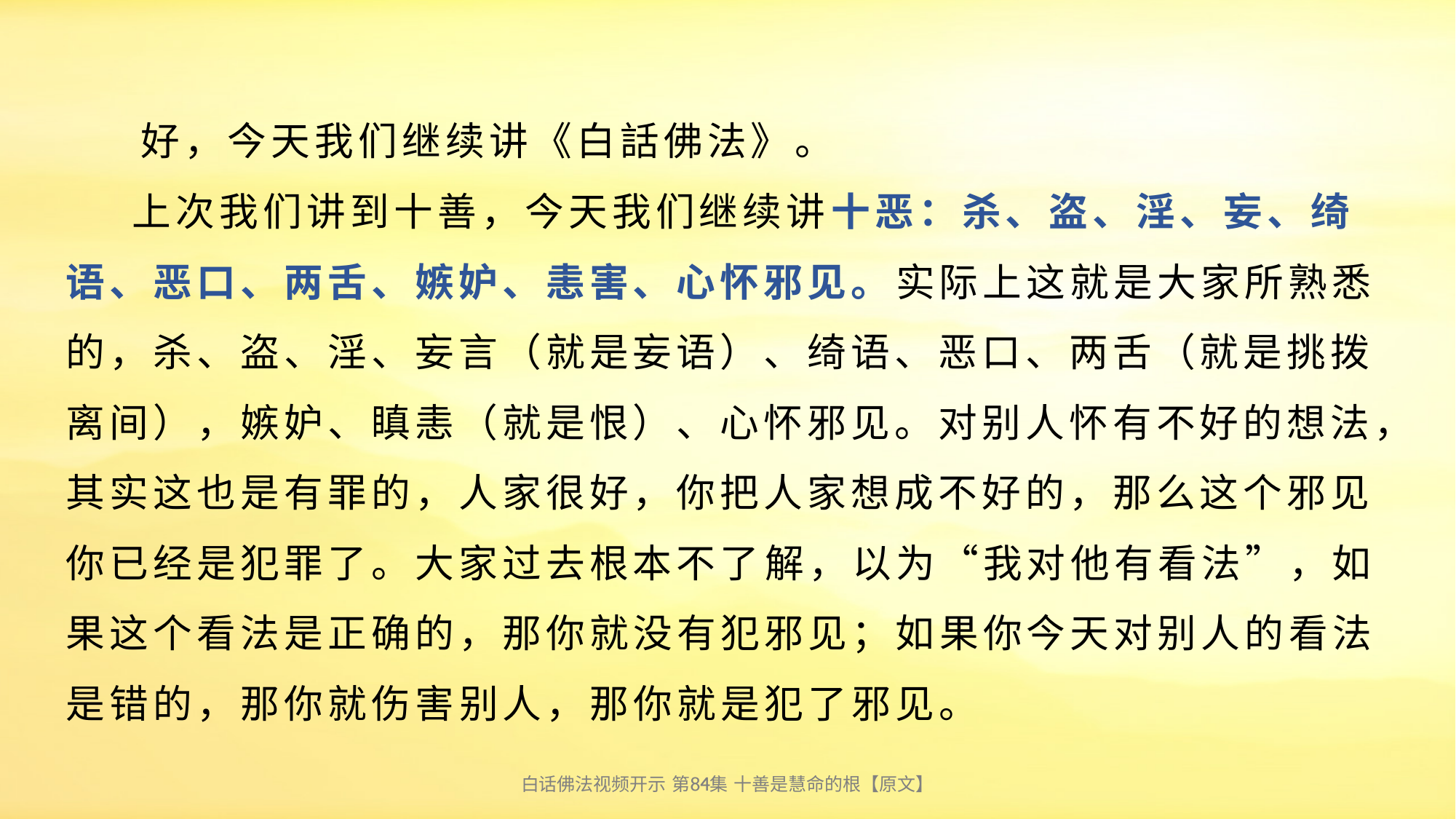

# 好，今天我们继续讲《白話佛法》。 上次我们讲到十善，今天我们继续讲十恶：杀、盗、淫、妄、绮语、恶口、两舌、嫉妒、恚害、心怀邪见。实际上这就是大家所熟悉的，杀、盗、淫、妄言（就是妄语）、绮语、恶口、两舌（就是挑拨离间），嫉妒、瞋恚（就是恨）、心怀邪见。对别人怀有不好的想法，其实这也是有罪的，人家很好，你把人家想成不好的，那么这个邪见你已经是犯罪了。大家过去根本不了解，以为“我对他有看法”，如果这个看法是正确的，那你就没有犯邪见；如果你今天对别人的看法是错的，那你就伤害别人，那你就是犯了邪见。
白话佛法视频开示 第84集 十善是慧命的根【原文】